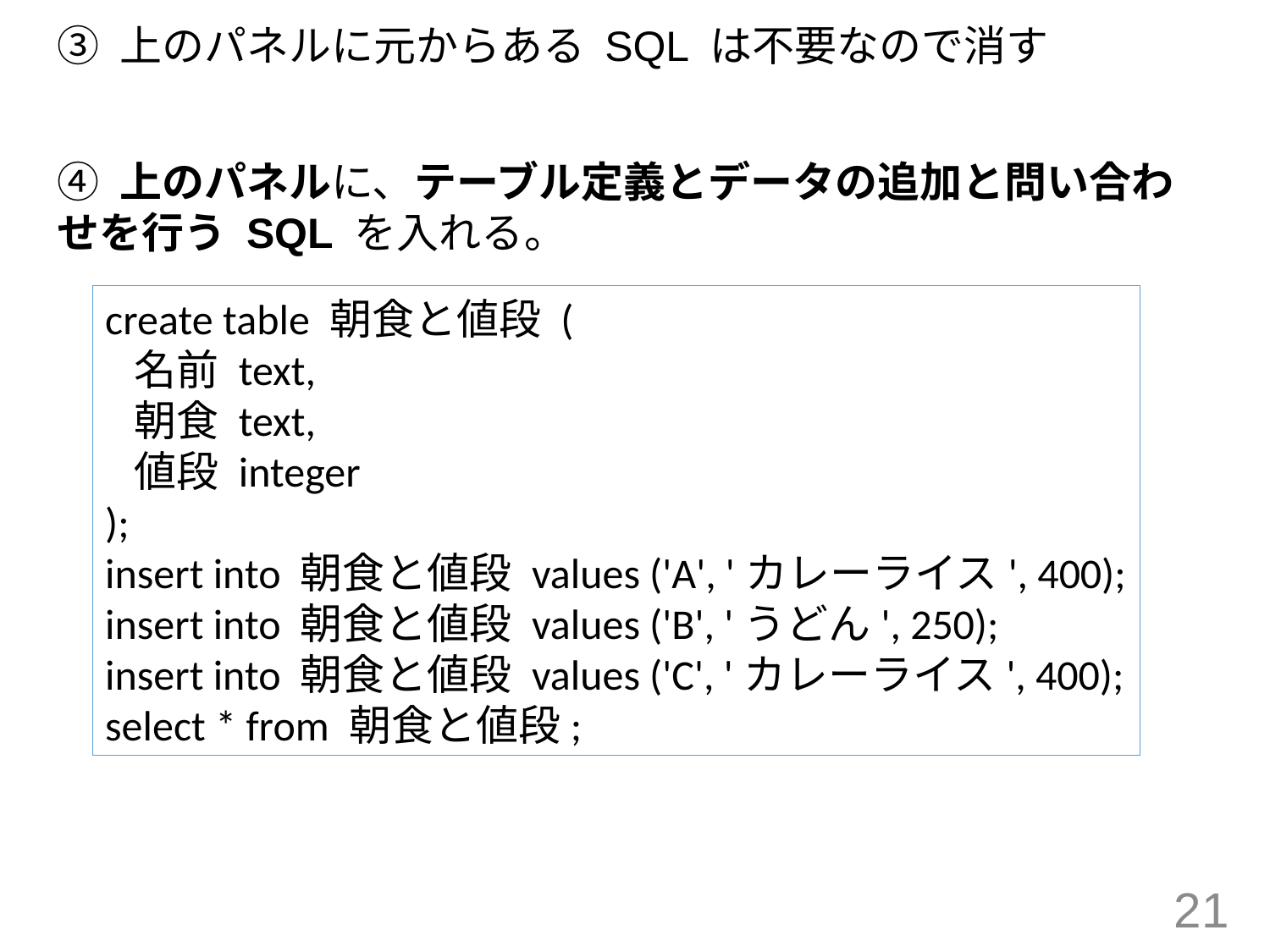

③ 上のパネルに元からある SQL は不要なので消す

④ 上のパネルに、テーブル定義とデータの追加と問い合わせを行う SQL を入れる。

create table 朝食と値段 (
  名前 text,
  朝食 text,
  値段 integer
);
insert into 朝食と値段 values ('A', 'カレーライス', 400);
insert into 朝食と値段 values ('B', 'うどん', 250);
insert into 朝食と値段 values ('C', 'カレーライス', 400);
select * from 朝食と値段;
21